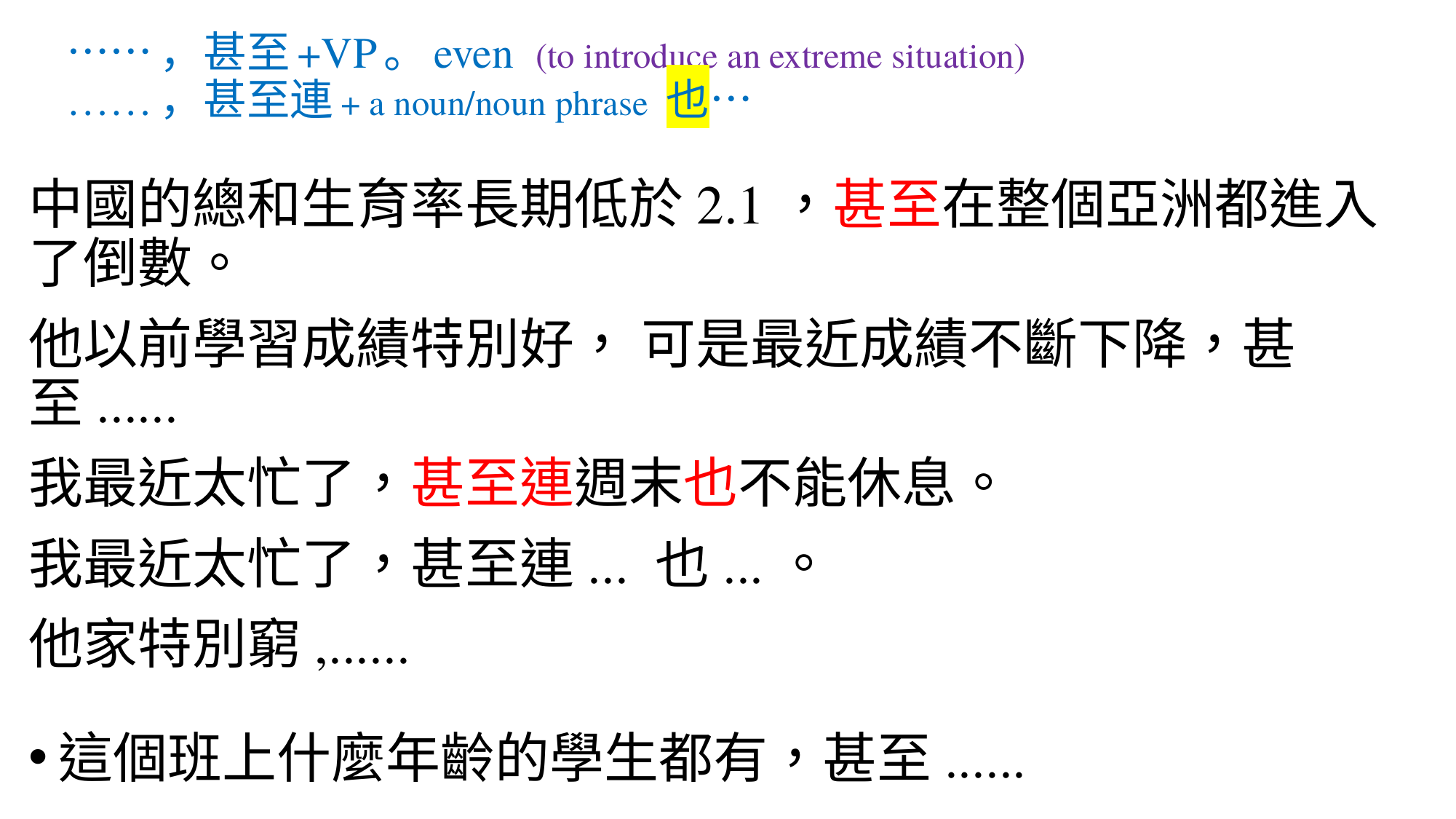

# ……，甚至+VP。even  (to introduce an extreme situation) ……，甚至連+ a noun/noun phrase 也…
中國的總和生育率長期低於2.1，甚至在整個亞洲都進入了倒數。
他以前學習成績特別好， 可是最近成績不斷下降，甚至......
我最近太忙了，甚至連週末也不能休息。
我最近太忙了，甚至連... 也...。
他家特別窮,......
這個班上什麼年齡的學生都有，甚至......